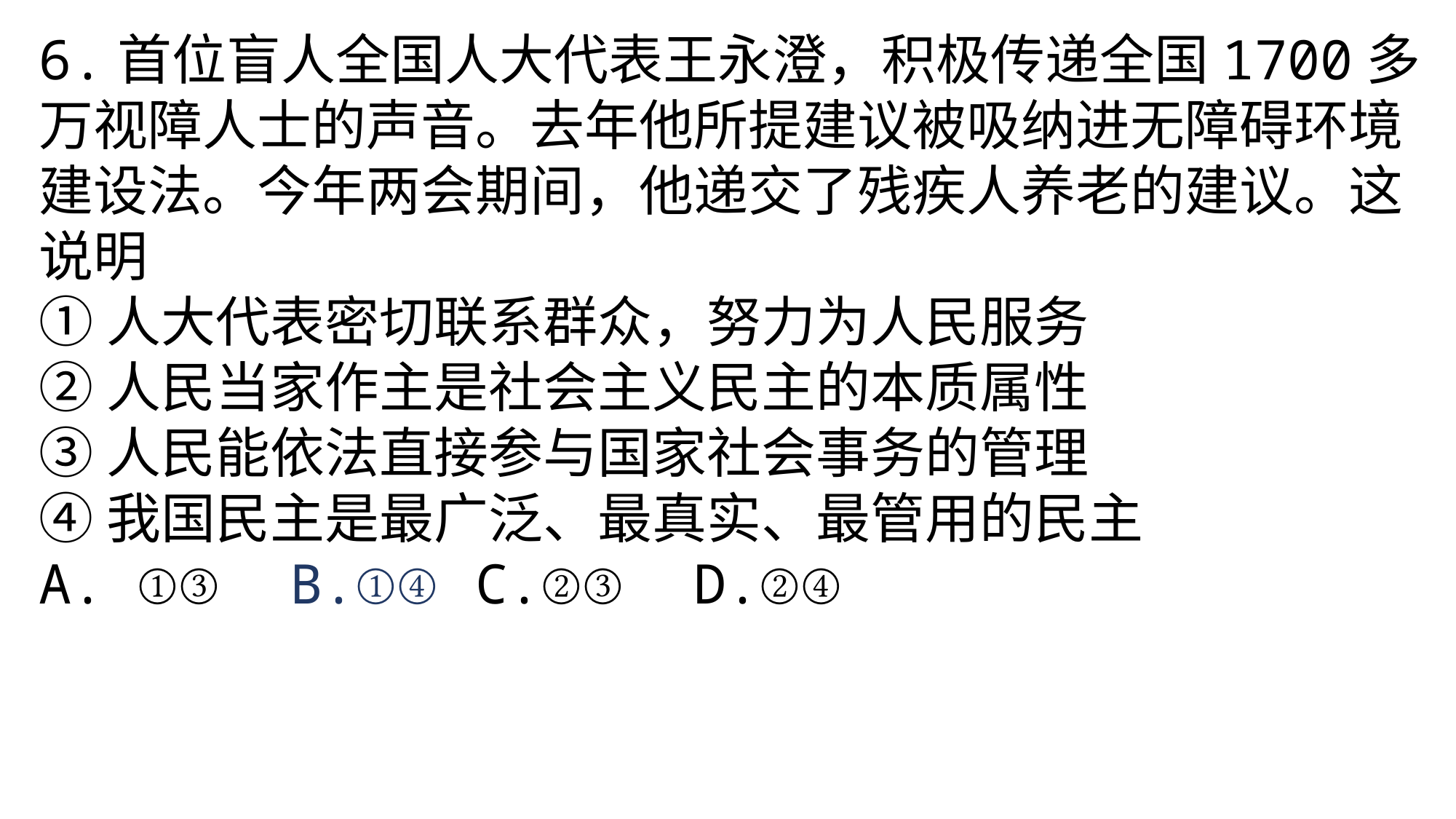

6.首位盲人全国人大代表王永澄，积极传递全国1700多万视障人士的声音。去年他所提建议被吸纳进无障碍环境建设法。今年两会期间，他递交了残疾人养老的建议。这说明
①人大代表密切联系群众，努力为人民服务
②人民当家作主是社会主义民主的本质属性
③人民能依法直接参与国家社会事务的管理
④我国民主是最广泛、最真实、最管用的民主
A. ①③	 B.①④	C.②③	D.②④